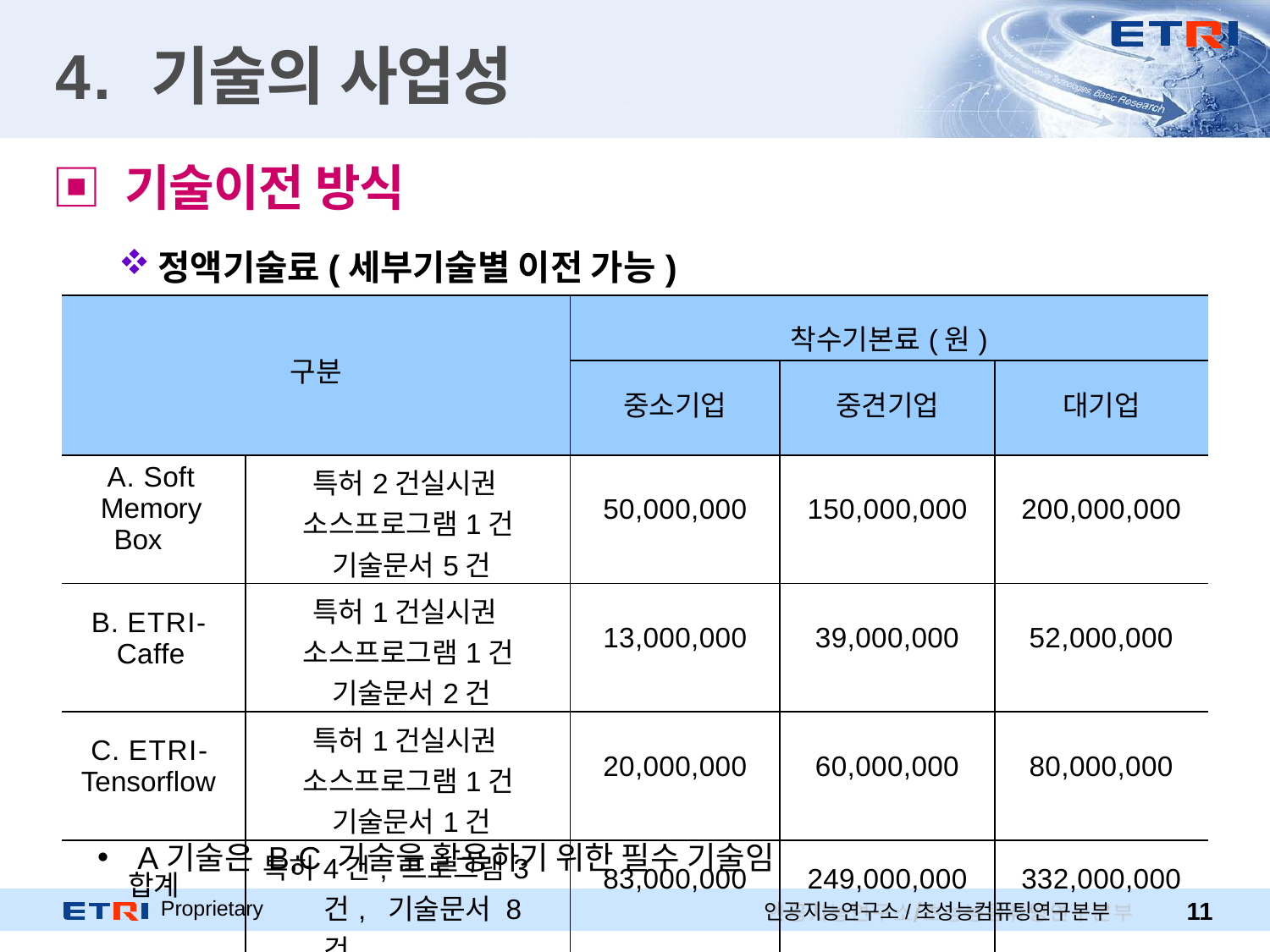

# 4. 기술의 사업성
▣ 기술이전 방식
정액기술료(세부기술별 이전 가능)
| 구분 |  | 착수기본료(원) |  |  |
| --- | --- | --- | --- | --- |
|  |  | 중소기업 | 중견기업 | 대기업 |
| A. Soft Memory Box | 특허2건실시권 소스프로그램1건 기술문서5건 | 50,000,000 | 150,000,000 | 200,000,000 |
| B. ETRI- Caffe | 특허1건실시권 소스프로그램1건 기술문서2건 | 13,000,000 | 39,000,000 | 52,000,000 |
| C. ETRI- Tensorflow | 특허1건실시권 소스프로그램1건 기술문서1건 | 20,000,000 | 60,000,000 | 80,000,000 |
| 합계 | 특허4건, 프로그램3건, 기술문서 8건 | 83,000,000 | 249,000,000 | 332,000,000 |
A기술은 B,C 기술을 활용하기 위한 필수 기술임

Proprietary
11
인공지능연구소/초성능컴퓨팅연구본부